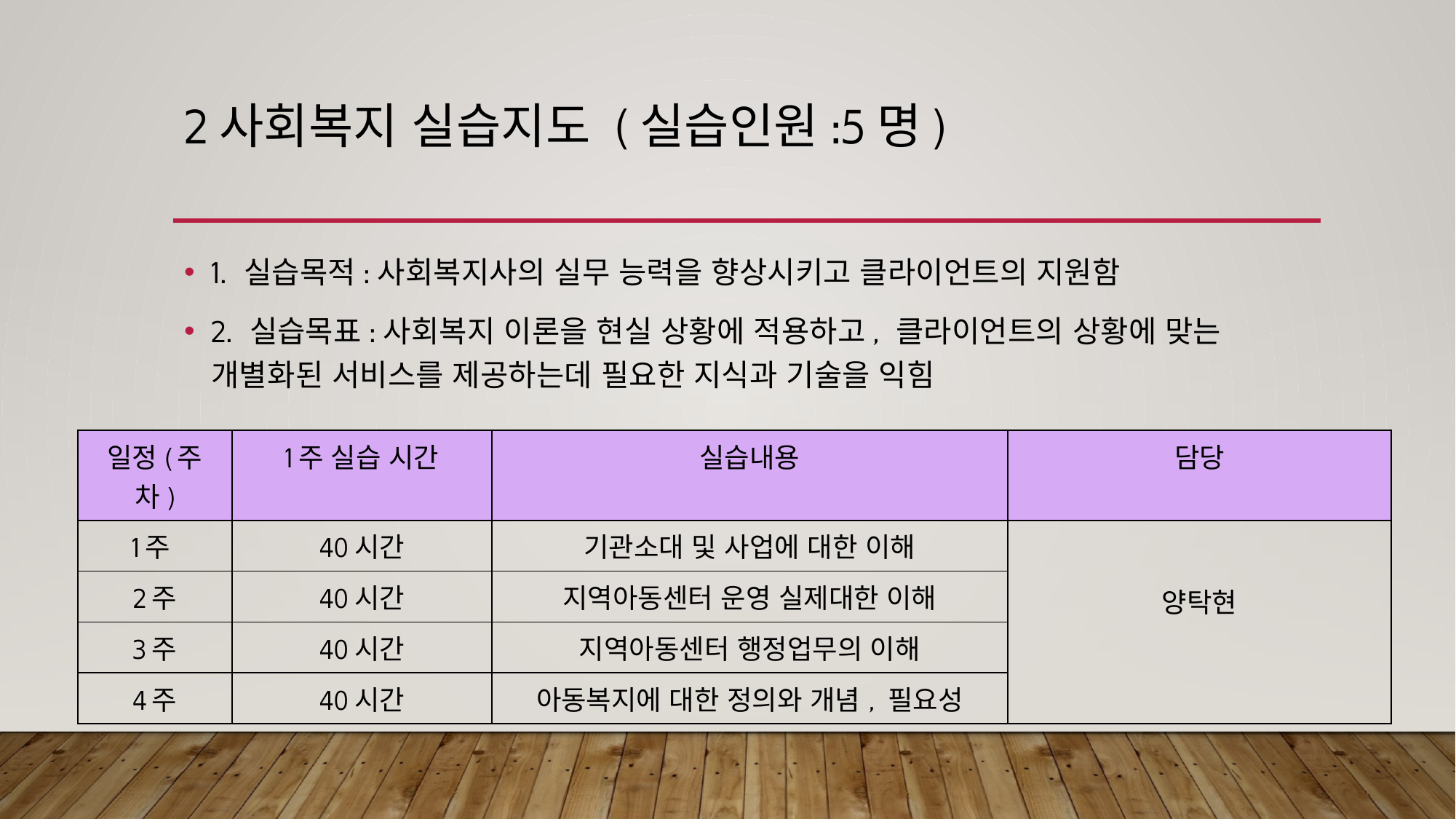

# 2사회복지 실습지도 (실습인원:5명)
1. 실습목적:사회복지사의 실무 능력을 향상시키고 클라이언트의 지원함
2. 실습목표:사회복지 이론을 현실 상황에 적용하고, 클라이언트의 상황에 맞는 개별화된 서비스를 제공하는데 필요한 지식과 기술을 익힘
| 일정(주차) | 1주 실습 시간 | 실습내용 | 담당 |
| --- | --- | --- | --- |
| 1주 | 40시간 | 기관소대 및 사업에 대한 이해 | 양탁현 |
| 2주 | 40시간 | 지역아동센터 운영 실제대한 이해 |  |
| 3주 | 40시간 | 지역아동센터 행정업무의 이해 |  |
| 4주 | 40시간 | 아동복지에 대한 정의와 개념, 필요성 |  |